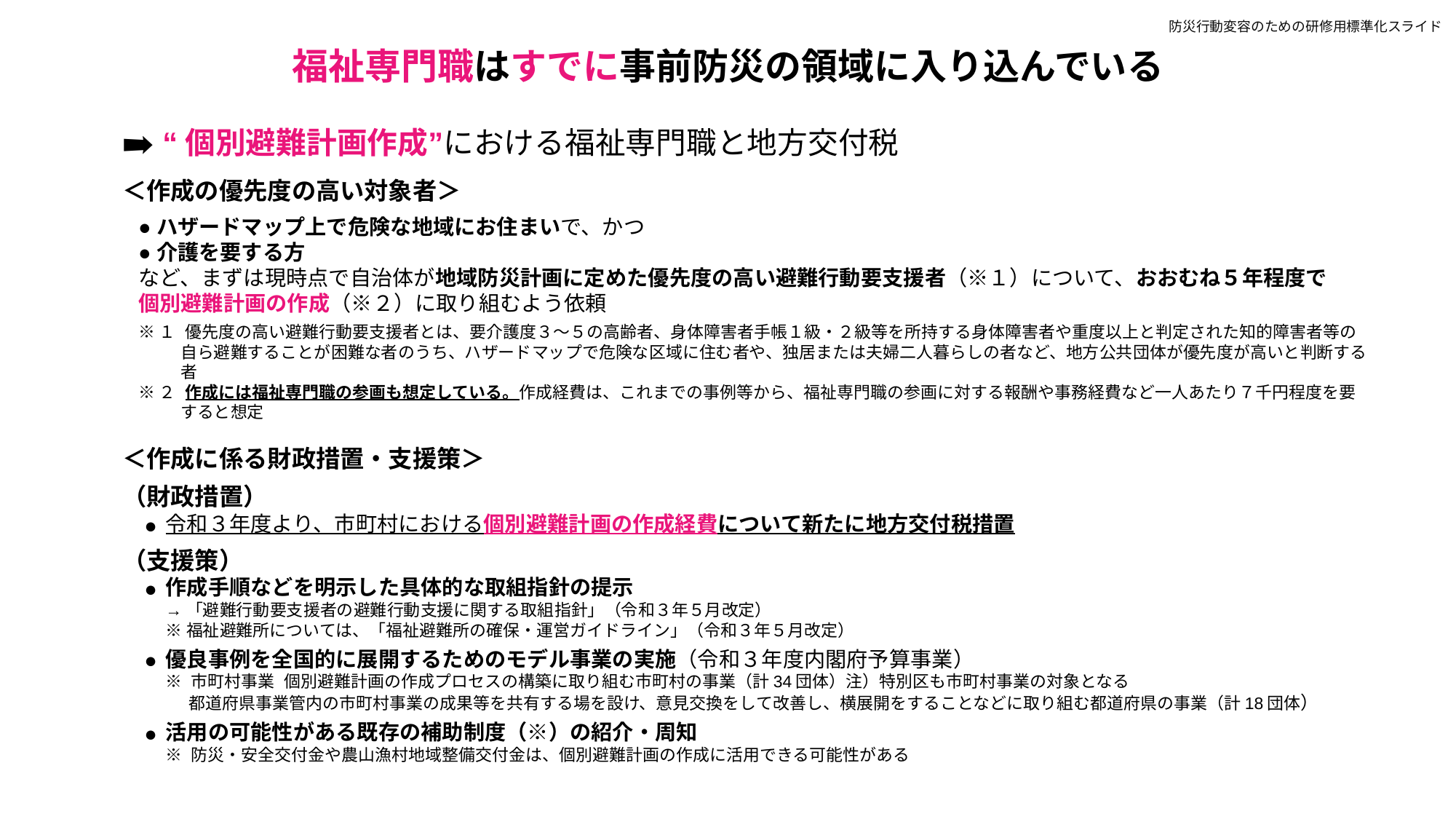

防災行動変容のための研修用標準化スライド
福祉専門職はすでに事前防災の領域に入り込んでいる
➡ “個別避難計画作成”における福祉専門職と地方交付税
＜作成の優先度の高い対象者＞
●ハザードマップ上で危険な地域にお住まいで、かつ
●介護を要する方
など、まずは現時点で自治体が地域防災計画に定めた優先度の高い避難行動要支援者（※１）について、おおむね５年程度で
個別避難計画の作成（※２）に取り組むよう依頼
※１  優先度の高い避難行動要支援者とは、要介護度３～５の高齢者、身体障害者手帳１級・２級等を所持する身体障害者や重度以上と判定された知的障害者等の自ら避難することが困難な者のうち、ハザードマップで危険な区域に住む者や、独居または夫婦二人暮らしの者など、地方公共団体が優先度が高いと判断する者
※２  作成には福祉専門職の参画も想定している。作成経費は、これまでの事例等から、福祉専門職の参画に対する報酬や事務経費など一人あたり７千円程度を要すると想定

＜作成に係る財政措置・支援策＞
（財政措置）
令和３年度より、市町村における個別避難計画の作成経費について新たに地方交付税措置
（支援策）
作成手順などを明示した具体的な取組指針の提示
→「避難行動要支援者の避難行動支援に関する取組指針」（令和３年５月改定）
※福祉避難所については、「福祉避難所の確保・運営ガイドライン」（令和３年５月改定）
優良事例を全国的に展開するためのモデル事業の実施（令和３年度内閣府予算事業）
※ 市町村事業  個別避難計画の作成プロセスの構築に取り組む市町村の事業（計34団体）注）特別区も市町村事業の対象となる
都道府県事業管内の市町村事業の成果等を共有する場を設け、意見交換をして改善し、横展開をすることなどに取り組む都道府県の事業（計18団体）
活用の可能性がある既存の補助制度（※）の紹介・周知
※ 防災・安全交付金や農山漁村地域整備交付金は、個別避難計画の作成に活用できる可能性がある